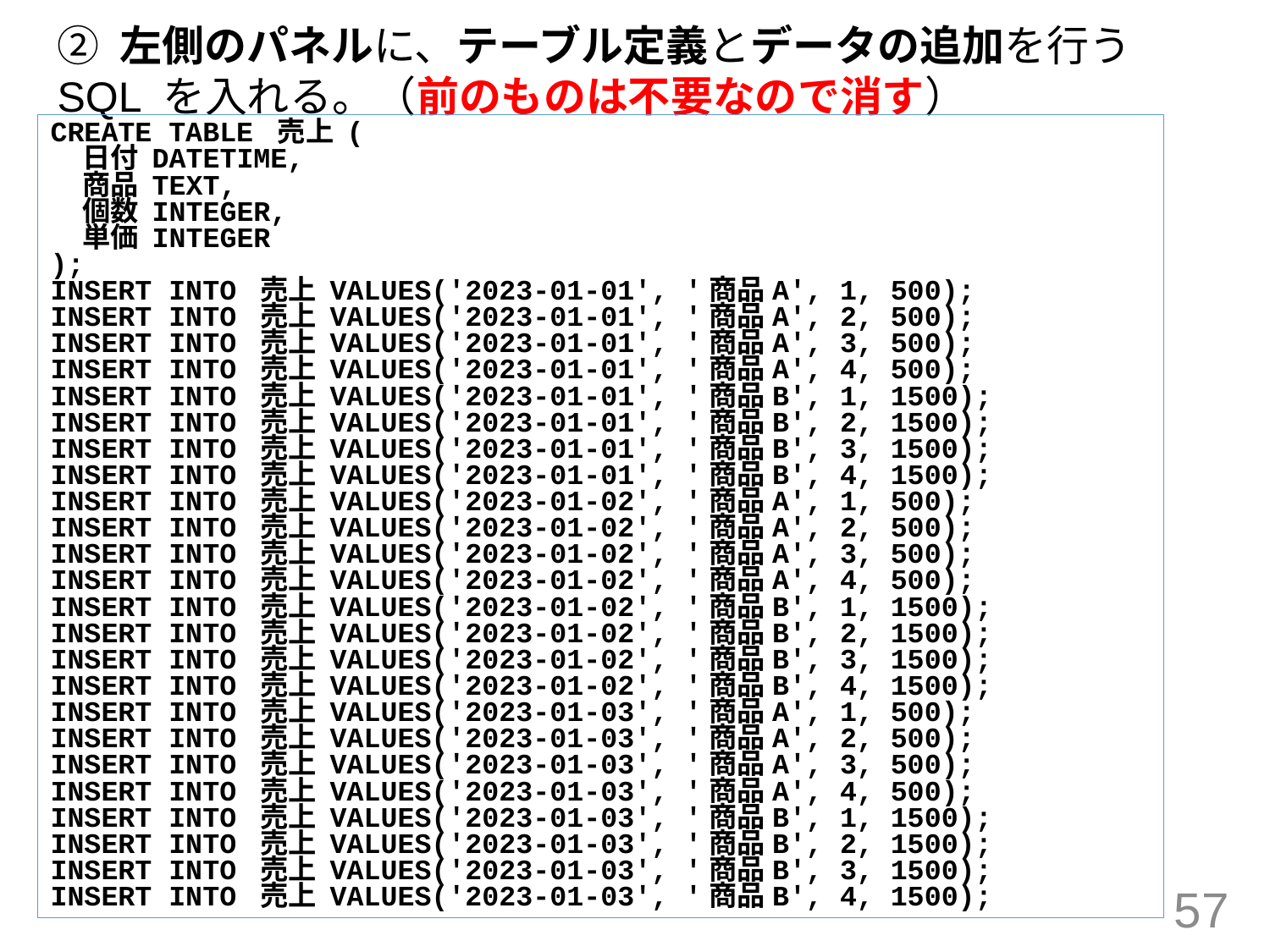

② 左側のパネルに、テーブル定義とデータの追加を行う SQL を入れる。（前のものは不要なので消す）

CREATE TABLE 売上 (
    日付 DATETIME,
    商品 TEXT,
    個数 INTEGER,
    単価 INTEGER
);
INSERT INTO 売上 VALUES('2023-01-01', '商品A', 1, 500);
INSERT INTO 売上 VALUES('2023-01-01', '商品A', 2, 500);
INSERT INTO 売上 VALUES('2023-01-01', '商品A', 3, 500);
INSERT INTO 売上 VALUES('2023-01-01', '商品A', 4, 500);
INSERT INTO 売上 VALUES('2023-01-01', '商品B', 1, 1500);
INSERT INTO 売上 VALUES('2023-01-01', '商品B', 2, 1500);
INSERT INTO 売上 VALUES('2023-01-01', '商品B', 3, 1500);
INSERT INTO 売上 VALUES('2023-01-01', '商品B', 4, 1500);
INSERT INTO 売上 VALUES('2023-01-02', '商品A', 1, 500);
INSERT INTO 売上 VALUES('2023-01-02', '商品A', 2, 500);
INSERT INTO 売上 VALUES('2023-01-02', '商品A', 3, 500);
INSERT INTO 売上 VALUES('2023-01-02', '商品A', 4, 500);
INSERT INTO 売上 VALUES('2023-01-02', '商品B', 1, 1500);
INSERT INTO 売上 VALUES('2023-01-02', '商品B', 2, 1500);
INSERT INTO 売上 VALUES('2023-01-02', '商品B', 3, 1500);
INSERT INTO 売上 VALUES('2023-01-02', '商品B', 4, 1500);
INSERT INTO 売上 VALUES('2023-01-03', '商品A', 1, 500);
INSERT INTO 売上 VALUES('2023-01-03', '商品A', 2, 500);
INSERT INTO 売上 VALUES('2023-01-03', '商品A', 3, 500);
INSERT INTO 売上 VALUES('2023-01-03', '商品A', 4, 500);
INSERT INTO 売上 VALUES('2023-01-03', '商品B', 1, 1500);
INSERT INTO 売上 VALUES('2023-01-03', '商品B', 2, 1500);
INSERT INTO 売上 VALUES('2023-01-03', '商品B', 3, 1500);
INSERT INTO 売上 VALUES('2023-01-03', '商品B', 4, 1500);
57